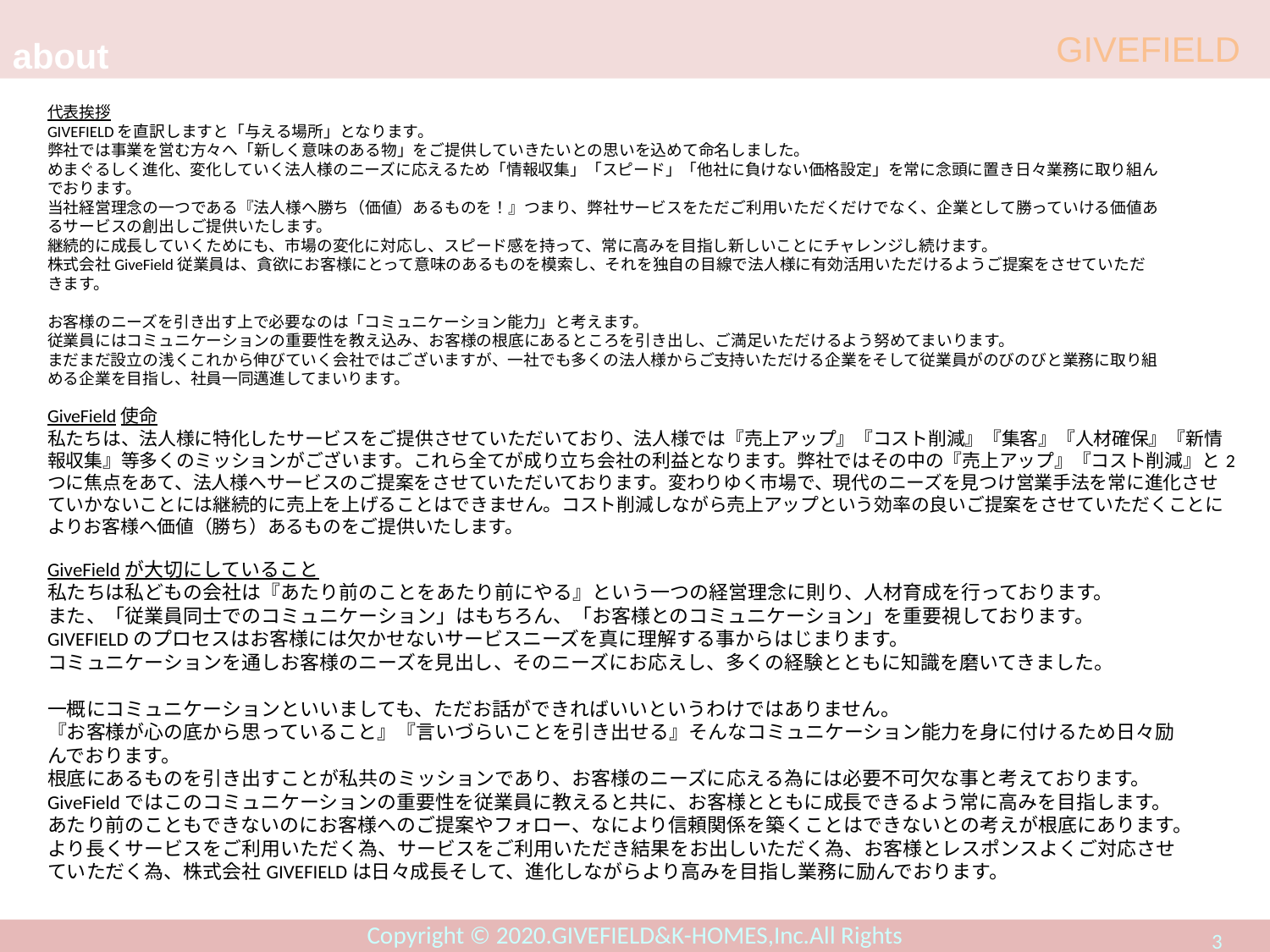

about
代表挨拶
GIVEFIELDを直訳しますと「与える場所」となります。
弊社では事業を営む方々へ「新しく意味のある物」をご提供していきたいとの思いを込めて命名しました。
めまぐるしく進化、変化していく法人様のニーズに応えるため「情報収集」「スピード」「他社に負けない価格設定」を常に念頭に置き日々業務に取り組んでおります。
当社経営理念の一つである『法人様へ勝ち（価値）あるものを！』つまり、弊社サービスをただご利用いただくだけでなく、企業として勝っていける価値あるサービスの創出しご提供いたします。
継続的に成長していくためにも、市場の変化に対応し、スピード感を持って、常に高みを目指し新しいことにチャレンジし続けます。
株式会社GiveField従業員は、貪欲にお客様にとって意味のあるものを模索し、それを独自の目線で法人様に有効活用いただけるようご提案をさせていただきます。

お客様のニーズを引き出す上で必要なのは「コミュニケーション能力」と考えます。
従業員にはコミュニケーションの重要性を教え込み、お客様の根底にあるところを引き出し、ご満足いただけるよう努めてまいります。
まだまだ設立の浅くこれから伸びていく会社ではございますが、一社でも多くの法人様からご支持いただける企業をそして従業員がのびのびと業務に取り組める企業を目指し、社員一同邁進してまいります。

GiveField使命
私たちは、法人様に特化したサービスをご提供させていただいており、法人様では『売上アップ』『コスト削減』『集客』『人材確保』『新情報収集』等多くのミッションがございます。これら全てが成り立ち会社の利益となります。弊社ではその中の『売上アップ』『コスト削減』と2つに焦点をあて、法人様へサービスのご提案をさせていただいております。変わりゆく市場で、現代のニーズを見つけ営業手法を常に進化させていかないことには継続的に売上を上げることはできません。コスト削減しながら売上アップという効率の良いご提案をさせていただくことによりお客様へ価値（勝ち）あるものをご提供いたします。
GiveFieldが大切にしていること
私たちは私どもの会社は『あたり前のことをあたり前にやる』という一つの経営理念に則り、人材育成を行っております。
また、「従業員同士でのコミュニケーション」はもちろん、「お客様とのコミュニケーション」を重要視しております。
GIVEFIELDのプロセスはお客様には欠かせないサービスニーズを真に理解する事からはじまります。
コミュニケーションを通しお客様のニーズを見出し、そのニーズにお応えし、多くの経験とともに知識を磨いてきました。

一概にコミュニケーションといいましても、ただお話ができればいいというわけではありません。
『お客様が心の底から思っていること』『言いづらいことを引き出せる』そんなコミュニケーション能力を身に付けるため日々励んでおります。
根底にあるものを引き出すことが私共のミッションであり、お客様のニーズに応える為には必要不可欠な事と考えております。
GiveFieldではこのコミュニケーションの重要性を従業員に教えると共に、お客様とともに成長できるよう常に高みを目指します。
あたり前のこともできないのにお客様へのご提案やフォロー、なにより信頼関係を築くことはできないとの考えが根底にあります。
より長くサービスをご利用いただく為、サービスをご利用いただき結果をお出しいただく為、お客様とレスポンスよくご対応させていただく為、株式会社GIVEFIELDは日々成長そして、進化しながらより高みを目指し業務に励んでおります。

3